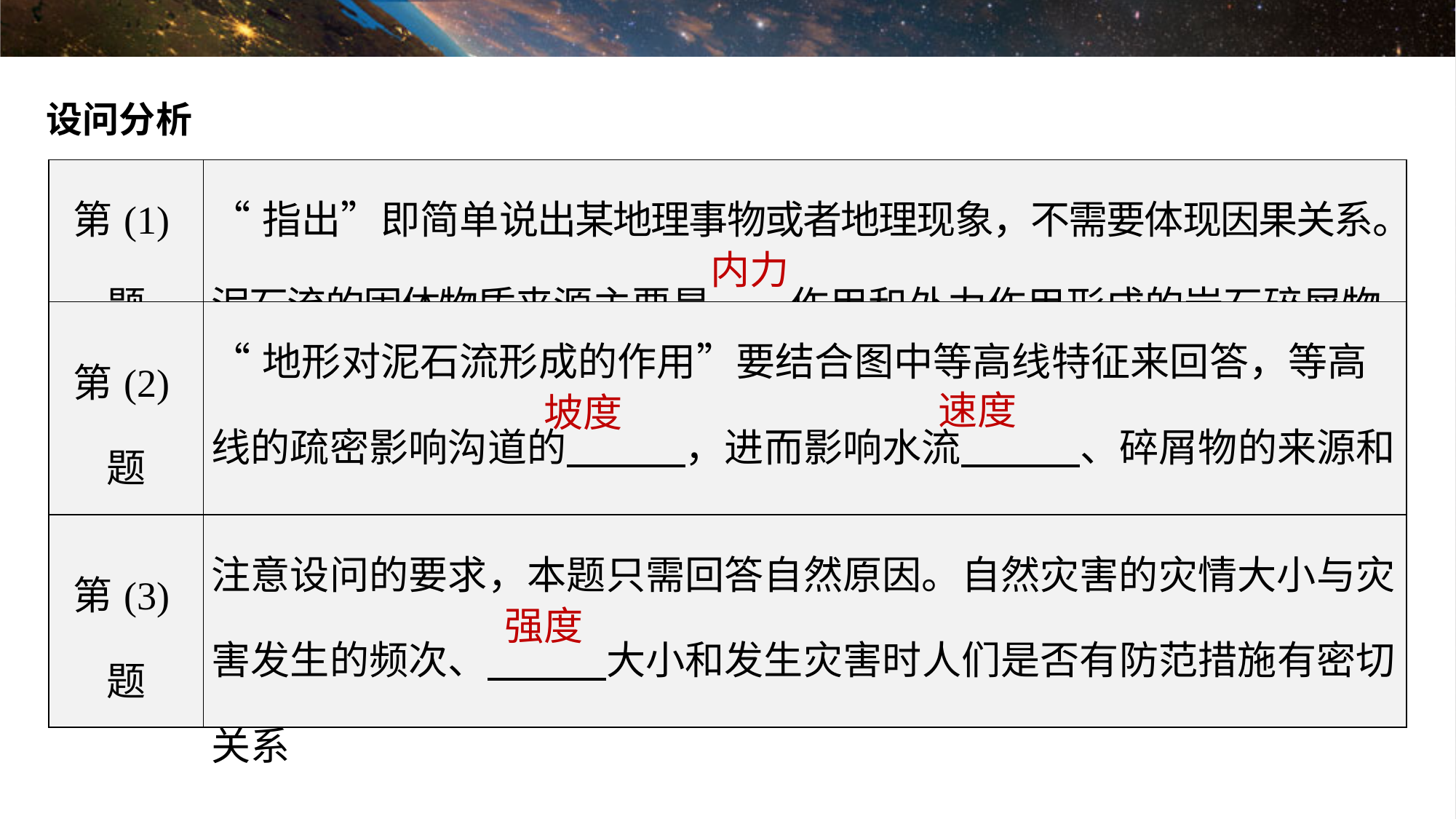

设问分析
| 第(1)题 | “指出”即简单说出某地理事物或者地理现象，不需要体现因果关系。泥石流的固体物质来源主要是　　作用和外力作用形成的岩石碎屑物 |
| --- | --- |
| 第(2)题 | “地形对泥石流形成的作用”要结合图中等高线特征来回答，等高线的疏密影响沟道的　　　，进而影响水流　　　、碎屑物的来源和数量、泥石流的速度 |
| 第(3)题 | 注意设问的要求，本题只需回答自然原因。自然灾害的灾情大小与灾害发生的频次、　　　大小和发生灾害时人们是否有防范措施有密切关系 |
内力
速度
坡度
强度